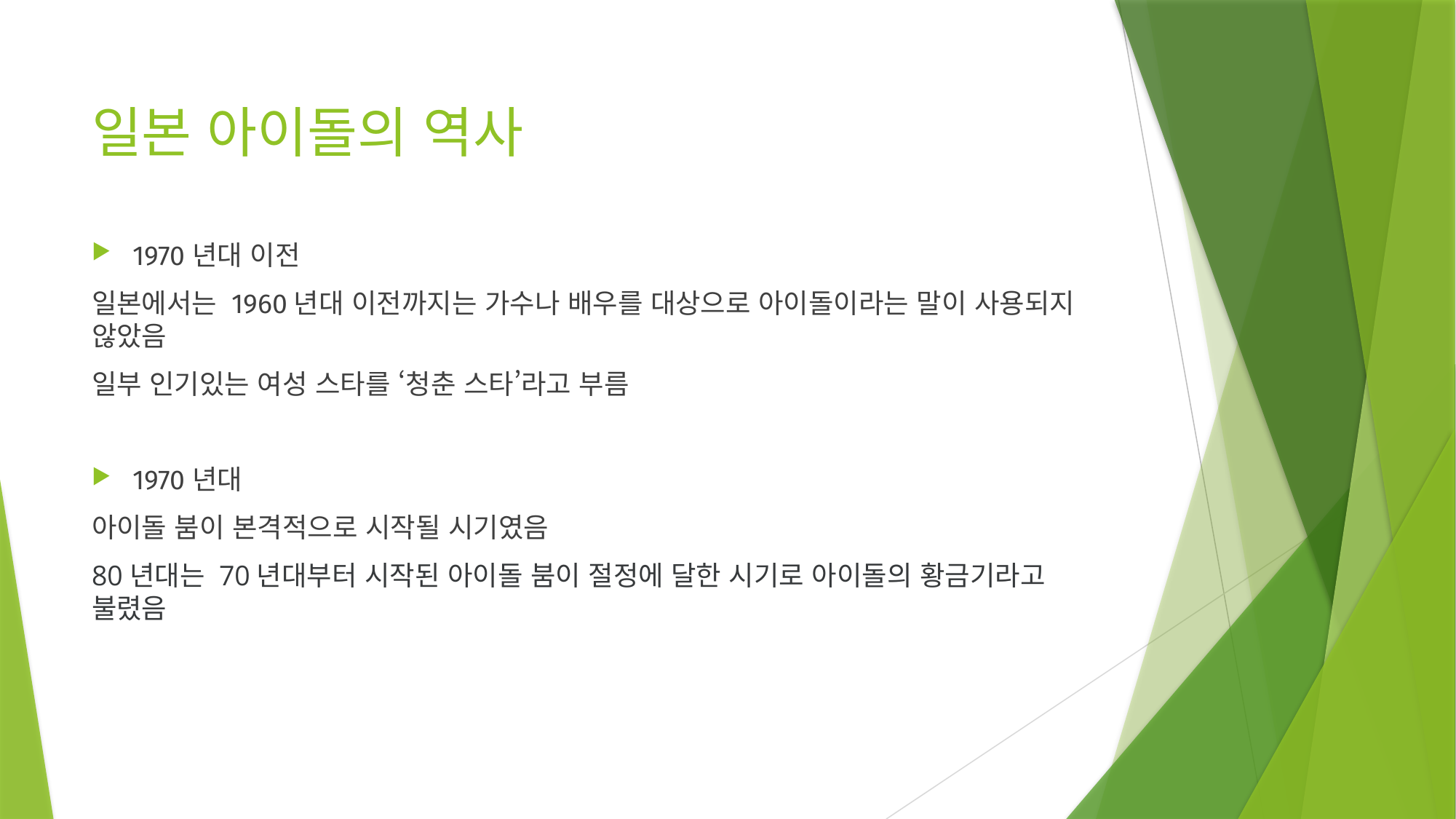

# 일본 아이돌의 역사
1970년대 이전
일본에서는 1960년대 이전까지는 가수나 배우를 대상으로 아이돌이라는 말이 사용되지 않았음
일부 인기있는 여성 스타를 ‘청춘 스타’라고 부름

1970년대
아이돌 붐이 본격적으로 시작될 시기였음
80년대는 70년대부터 시작된 아이돌 붐이 절정에 달한 시기로 아이돌의 황금기라고 불렸음